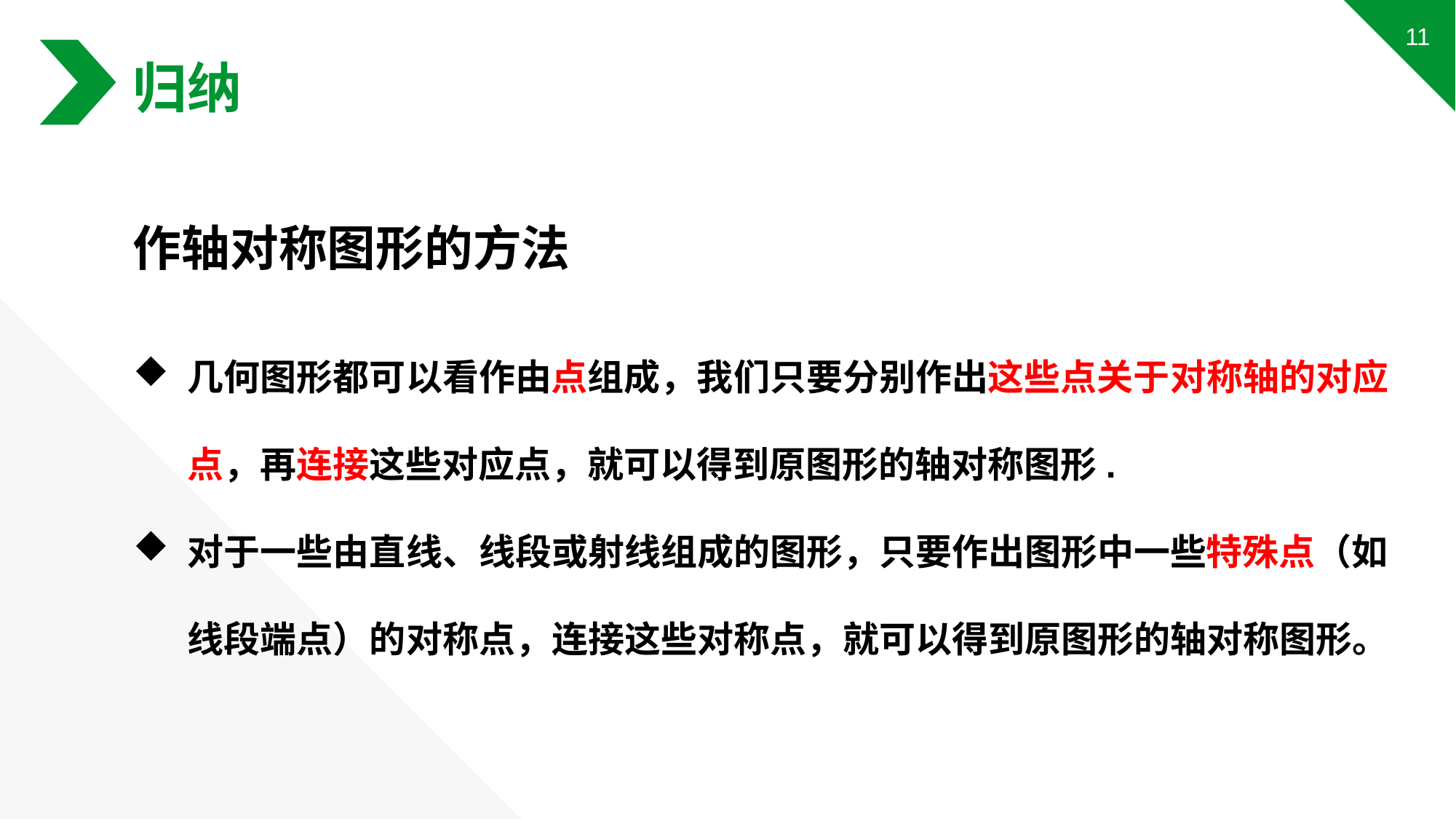

归纳
作轴对称图形的方法
几何图形都可以看作由点组成，我们只要分别作出这些点关于对称轴的对应点，再连接这些对应点，就可以得到原图形的轴对称图形.
对于一些由直线、线段或射线组成的图形，只要作出图形中一些特殊点（如线段端点）的对称点，连接这些对称点，就可以得到原图形的轴对称图形。